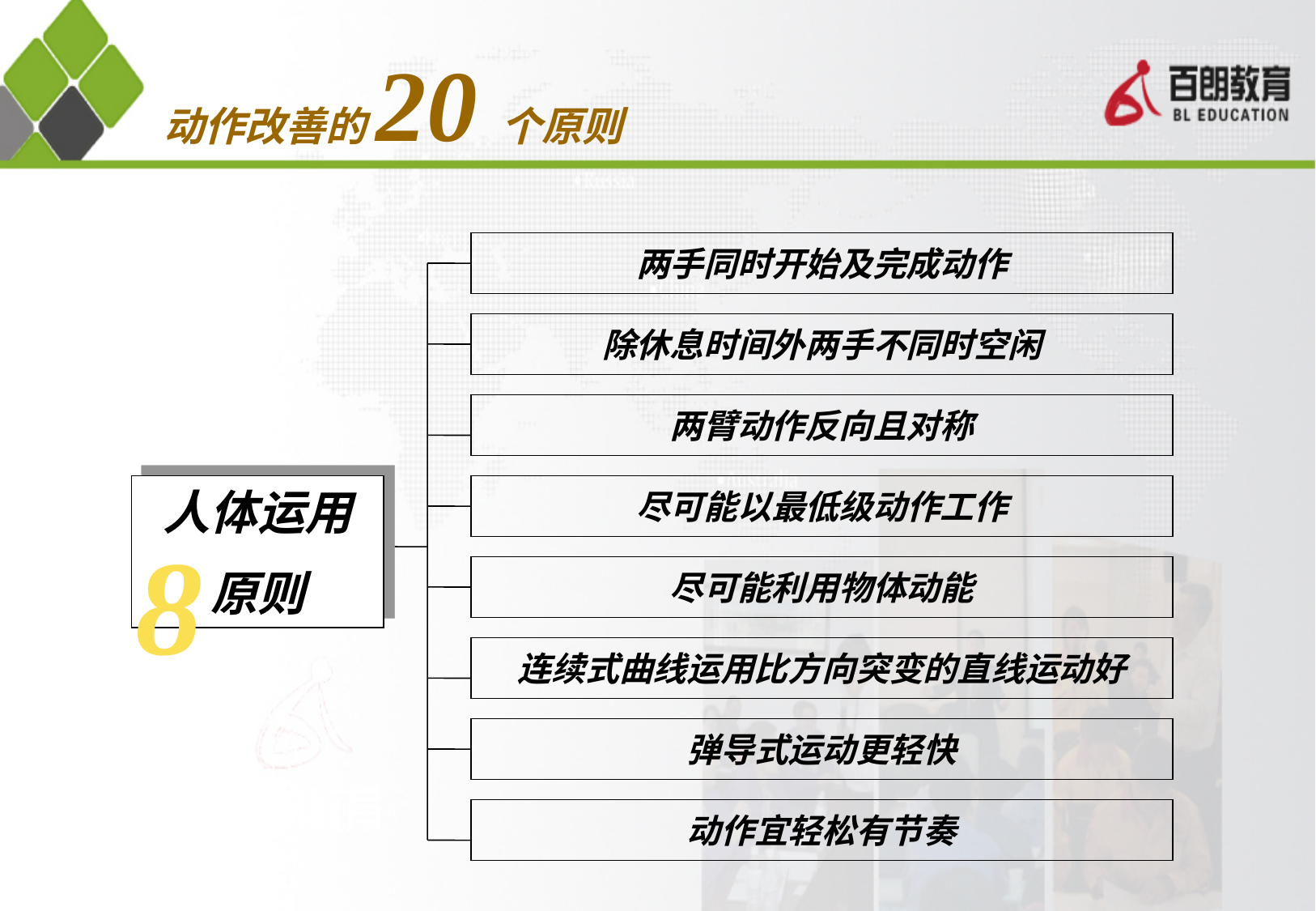

动作改善的20个原则
两手同时开始及完成动作

除休息时间外两手不同时空闲

两臂动作反向且对称

人体运用
原则
尽可能以最低级动作工作

8

尽可能利用物体动能

连续式曲线运用比方向突变的直线运动好

弹导式运动更轻快

动作宜轻松有节奏